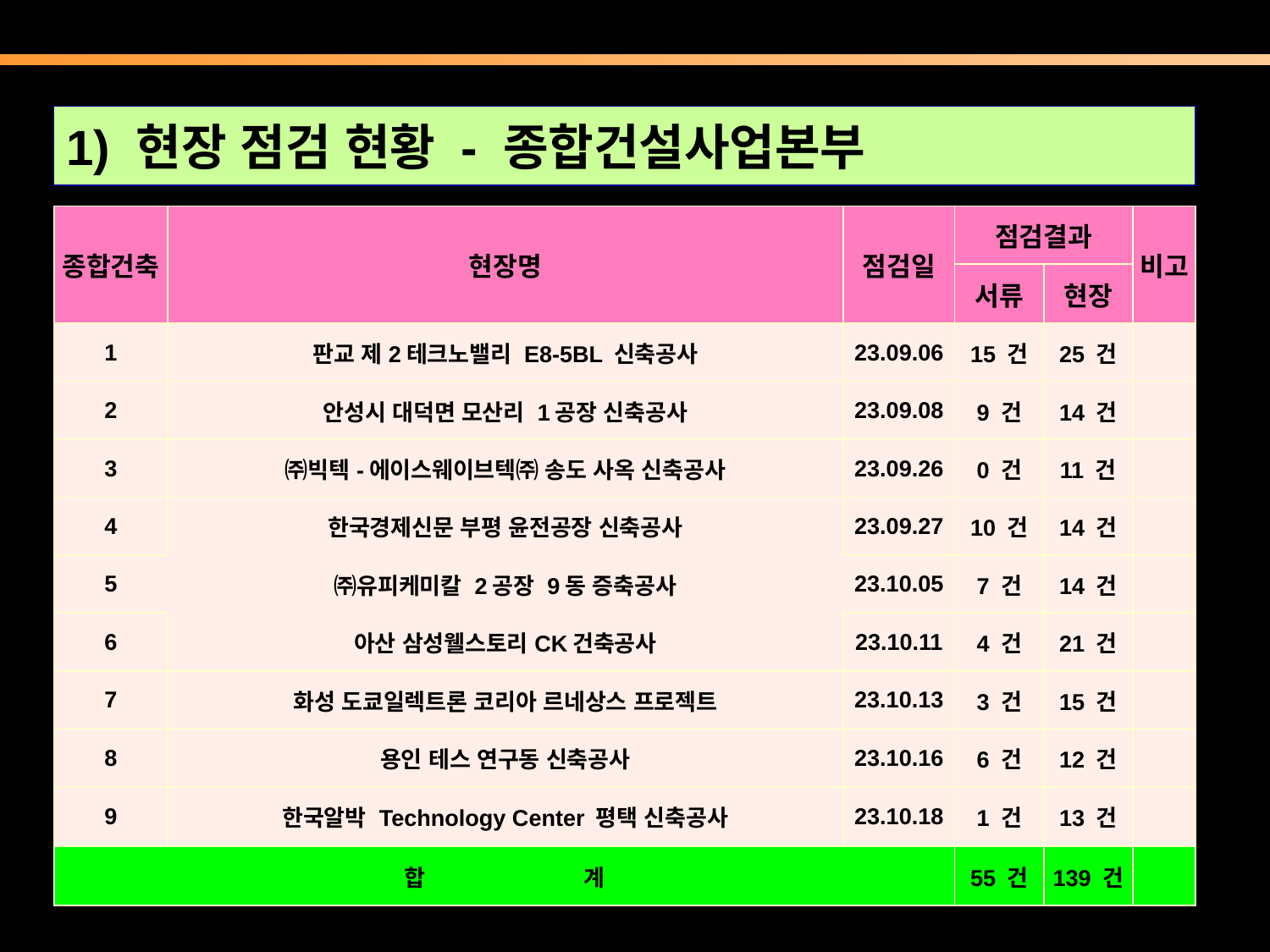

1) 현장 점검 현황 - 종합건설사업본부
| 종합건축 | 현장명 | 점검일 | 점검결과 |  | 비고 |
| --- | --- | --- | --- | --- | --- |
|  |  |  | 서류 | 현장 |  |
| 1 | 판교 제2테크노밸리 E8-5BL 신축공사 | 23.09.06 | 15 건 | 25 건 |  |
| 2 | 안성시 대덕면 모산리 1공장 신축공사 | 23.09.08 | 9 건 | 14 건 |  |
| 3 | ㈜빅텍-에이스웨이브텍㈜ 송도 사옥 신축공사 | 23.09.26 | 0 건 | 11 건 |  |
| 4 | 한국경제신문 부평 윤전공장 신축공사 | 23.09.27 | 10 건 | 14 건 |  |
| 5 | ㈜유피케미칼 2공장 9동 증축공사 | 23.10.05 | 7 건 | 14 건 |  |
| 6 | 아산 삼성웰스토리CK건축공사 | 23.10.11 | 4 건 | 21 건 |  |
| 7 | 화성 도쿄일렉트론 코리아 르네상스 프로젝트 | 23.10.13 | 3 건 | 15 건 |  |
| 8 | 용인 테스 연구동 신축공사 | 23.10.16 | 6 건 | 12 건 |  |
| 9 | 한국알박 Technology Center 평택 신축공사 | 23.10.18 | 1 건 | 13 건 |  |
| 합 계 |  |  | 55 건 | 139 건 |  |